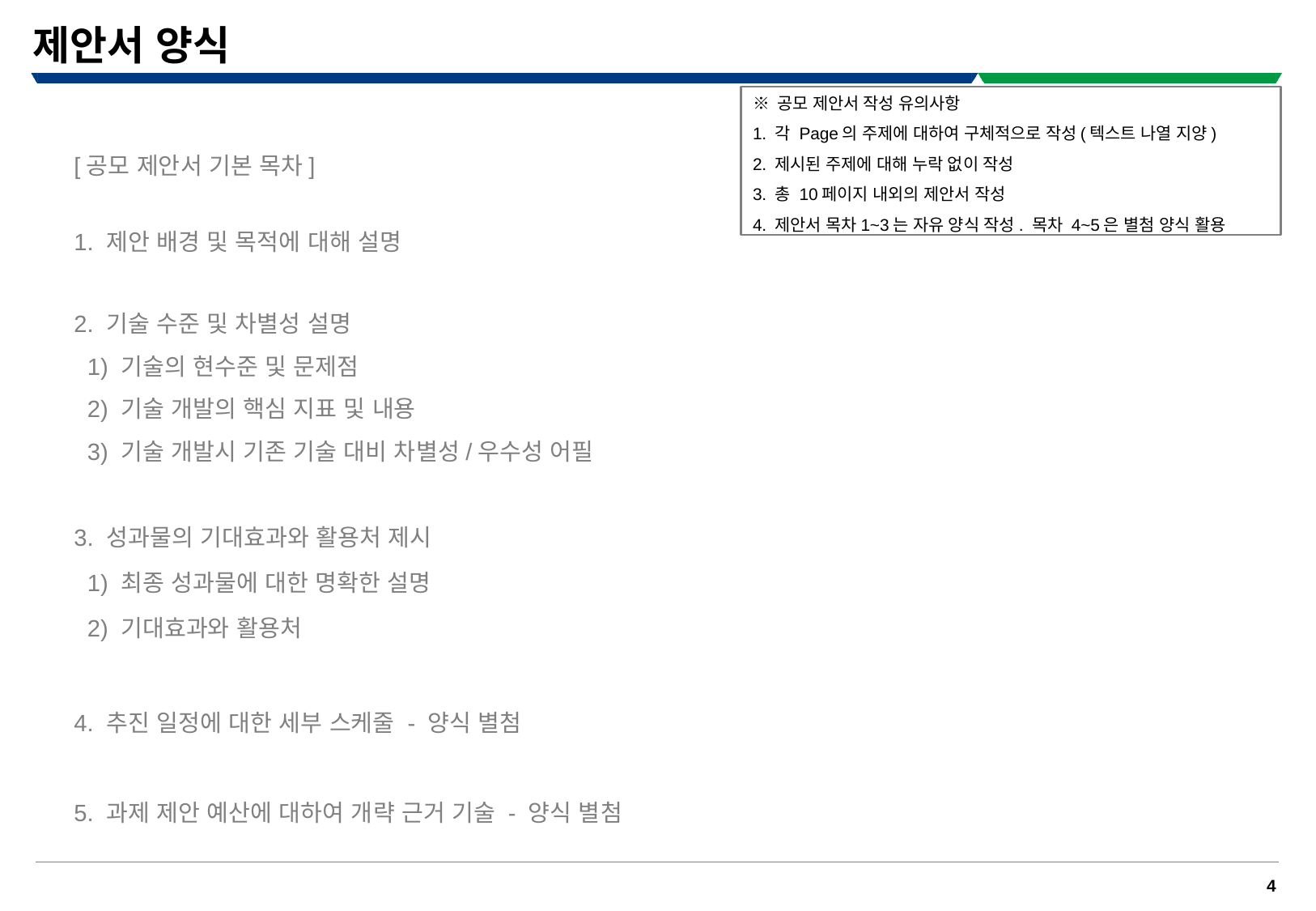

제안서 양식
※ 공모 제안서 작성 유의사항
1. 각 Page의 주제에 대하여 구체적으로 작성(텍스트 나열 지양)
2. 제시된 주제에 대해 누락 없이 작성
3. 총 10페이지 내외의 제안서 작성
4. 제안서 목차1~3는 자유 양식 작성. 목차 4~5은 별첨 양식 활용
[공모 제안서 기본 목차]
1. 제안 배경 및 목적에 대해 설명
2. 기술 수준 및 차별성 설명
  1) 기술의 현수준 및 문제점
  2) 기술 개발의 핵심 지표 및 내용
  3) 기술 개발시 기존 기술 대비 차별성/우수성 어필
3. 성과물의 기대효과와 활용처 제시
  1) 최종 성과물에 대한 명확한 설명
  2) 기대효과와 활용처
4. 추진 일정에 대한 세부 스케줄 - 양식 별첨
5. 과제 제안 예산에 대하여 개략 근거 기술 - 양식 별첨